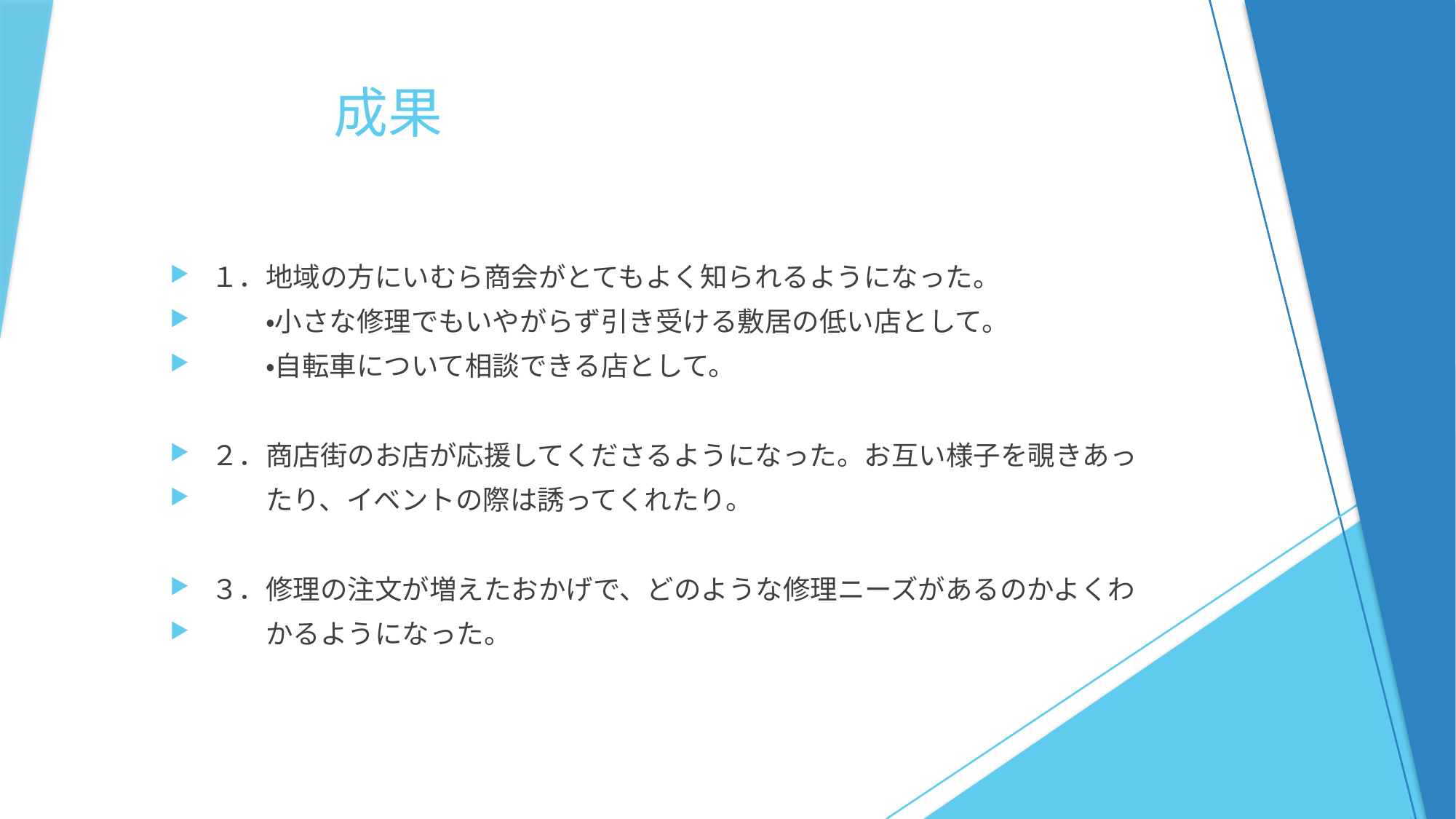

# 成果
１．地域の方にいむら商会がとてもよく知られるようになった。
　　・小さな修理でもいやがらず引き受ける敷居の低い店として。
　　・自転車について相談できる店として。

２．商店街のお店が応援してくださるようになった。お互い様子を覗きあっ
　　たり、イベントの際は誘ってくれたり。

３．修理の注文が増えたおかげで、どのような修理ニーズがあるのかよくわ
　　かるようになった。